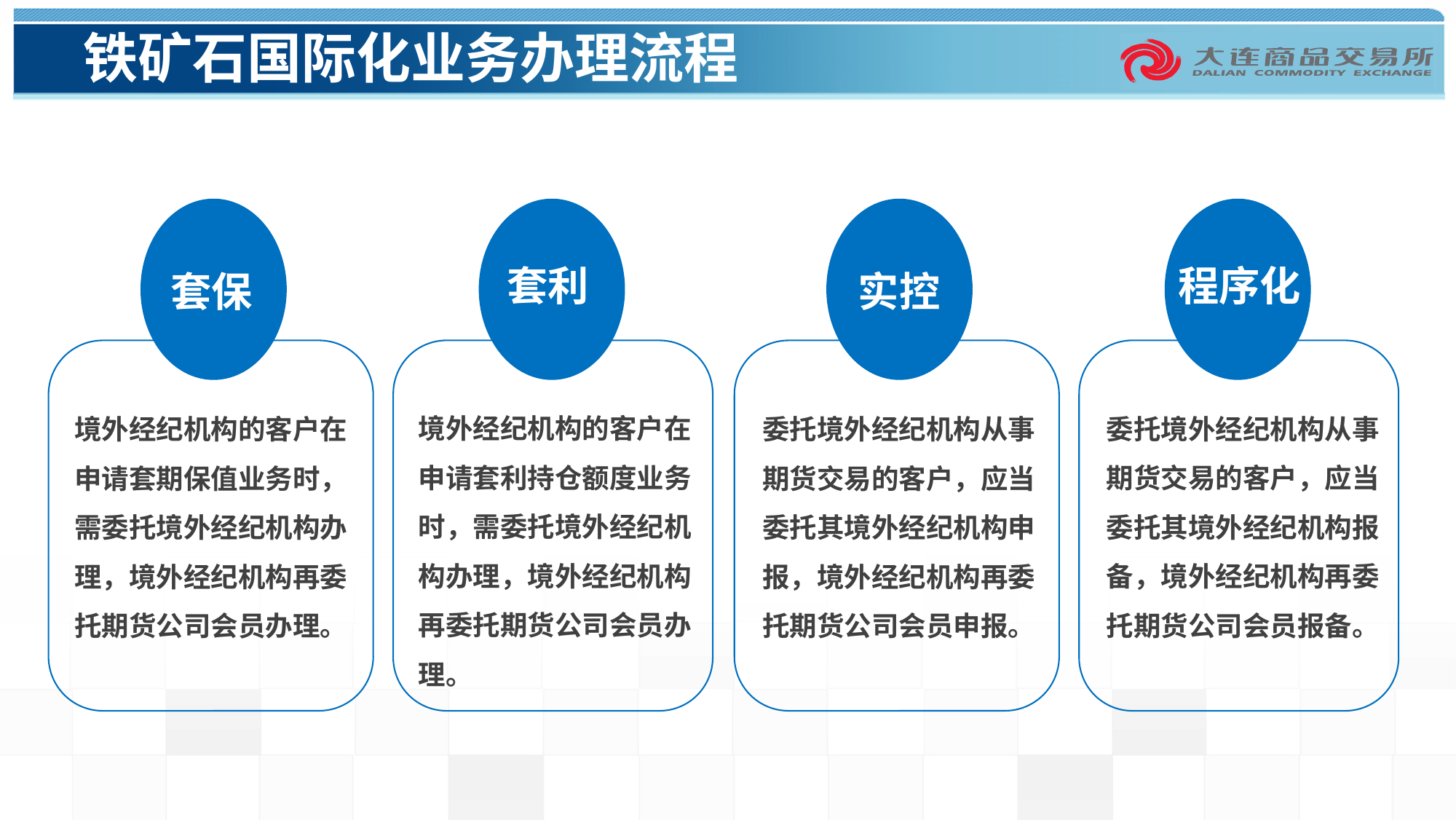

# 铁矿石国际化业务办理流程

套利
程序化
套保
实控

境外经纪机构的客户在申请套利持仓额度业务时，需委托境外经纪机构办理，境外经纪机构再委托期货公司会员办理。
委托境外经纪机构从事期货交易的客户，应当委托其境外经纪机构报备，境外经纪机构再委托期货公司会员报备。
境外经纪机构的客户在申请套期保值业务时，需委托境外经纪机构办理，境外经纪机构再委托期货公司会员办理。
委托境外经纪机构从事期货交易的客户，应当委托其境外经纪机构申报，境外经纪机构再委托期货公司会员申报。